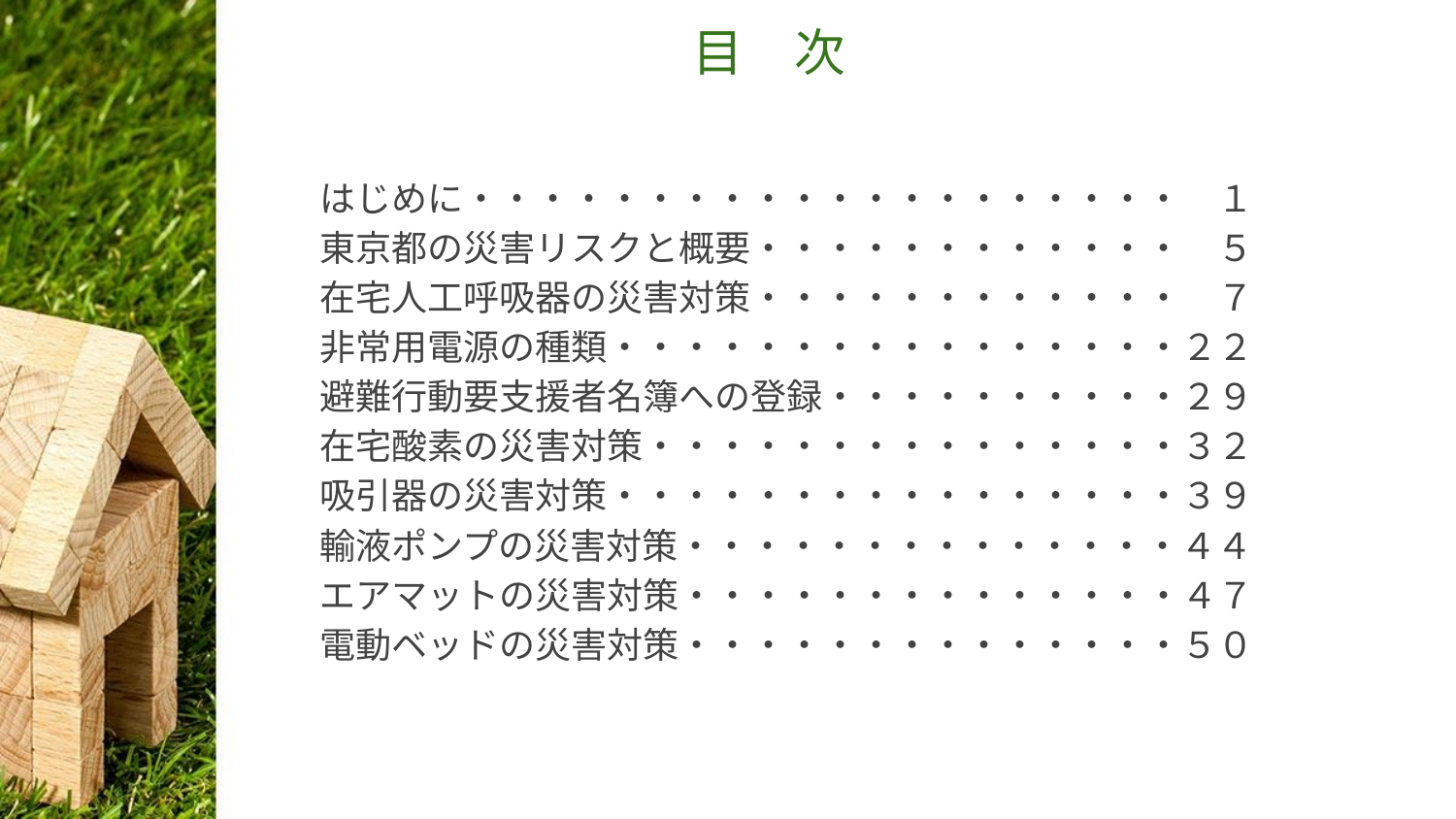

# 目　次
　はじめに・・・・・・・・・・・・・・・・・・・・　１
　東京都の災害リスクと概要・・・・・・・・・・・・　５
　在宅人工呼吸器の災害対策・・・・・・・・・・・・　７
　非常用電源の種類・・・・・・・・・・・・・・・・２２
　避難行動要支援者名簿への登録・・・・・・・・・・２９
　在宅酸素の災害対策・・・・・・・・・・・・・・・３２
　吸引器の災害対策・・・・・・・・・・・・・・・・３９
　輸液ポンプの災害対策・・・・・・・・・・・・・・４４
　エアマットの災害対策・・・・・・・・・・・・・・４７
　電動ベッドの災害対策・・・・・・・・・・・・・・５０